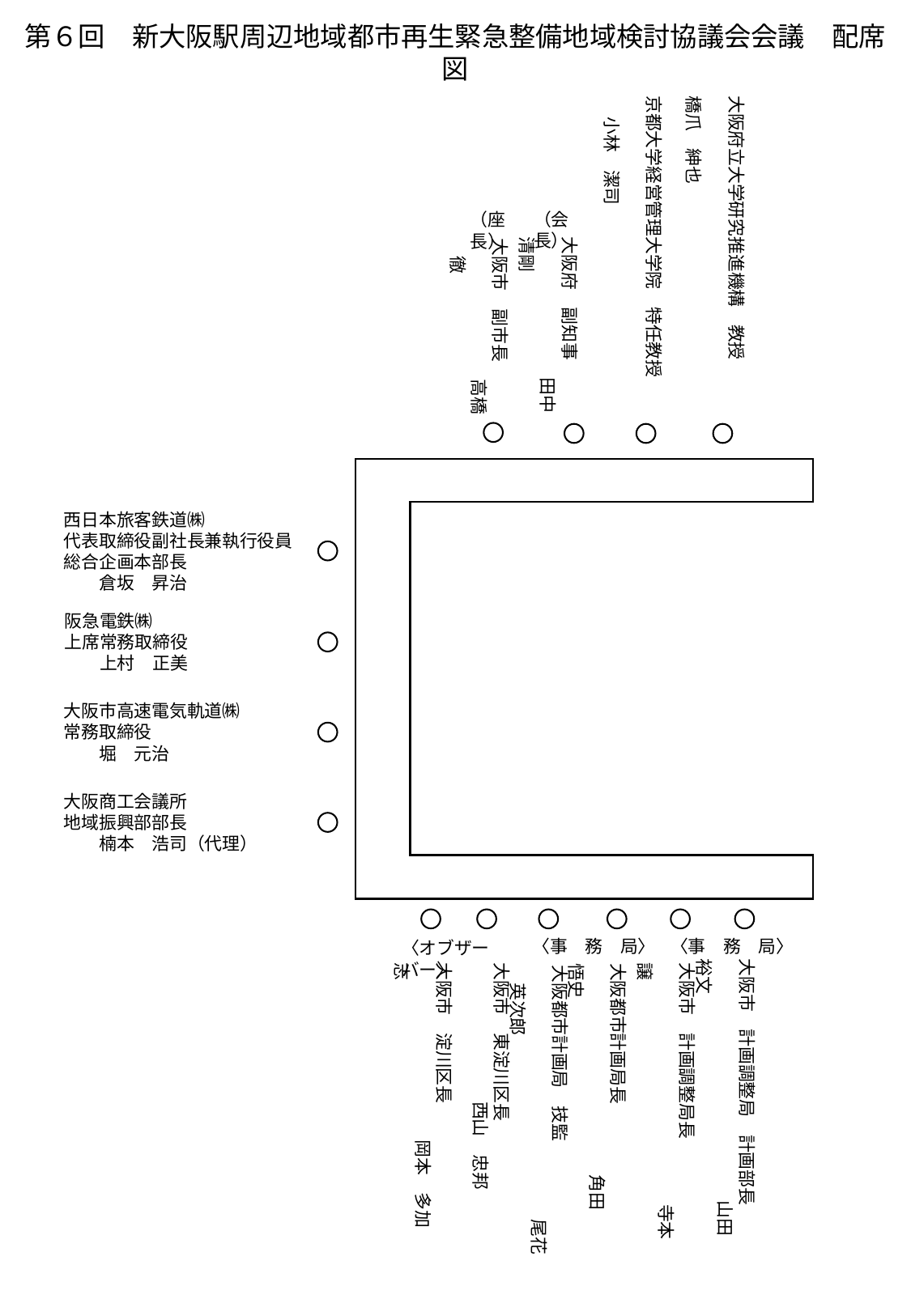

第６回　新大阪駅周辺地域都市再生緊急整備地域検討協議会会議　配席図
京都大学経営管理大学院　特任教授
　　　　　　　　　　　　　　　　　　　　 小林　潔司
大阪府立大学研究推進機構　教授
    　　　　　　　　　　　　　　　　   　　橋爪　紳也
（会長）
（座長）
大阪府　副知事
　　　　　　　　田中　清剛
大阪市　副市長
　　　　　　　　高橋　徹

西日本旅客鉄道㈱
代表取締役副社長兼執行役員
総合企画本部長
　　倉坂　昇治

阪急電鉄㈱
上席常務取締役
　　上村　正美

大阪市高速電気軌道㈱
常務取締役
　　堀　元治

大阪商工会議所
地域振興部部長
　　楠本　浩司（代理）

〈事　務　局〉
〈事　務　局〉
〈オブザーバー〉
大阪市　計画調整局　計画部長
　　　　　　　        　　　　　山田　裕文
大阪市　淀川区長
　　                                     岡本　多加志
大阪市　東淀川区長
　　                           西山　忠邦
大阪市　計画調整局長
　　　　　　　        　　　　　寺本　譲
大阪都市計画局長
　　　　　　　                       角田　悟史
大阪都市計画局　技監
　　　　　  　　　　　　　　　尾花　英次郎